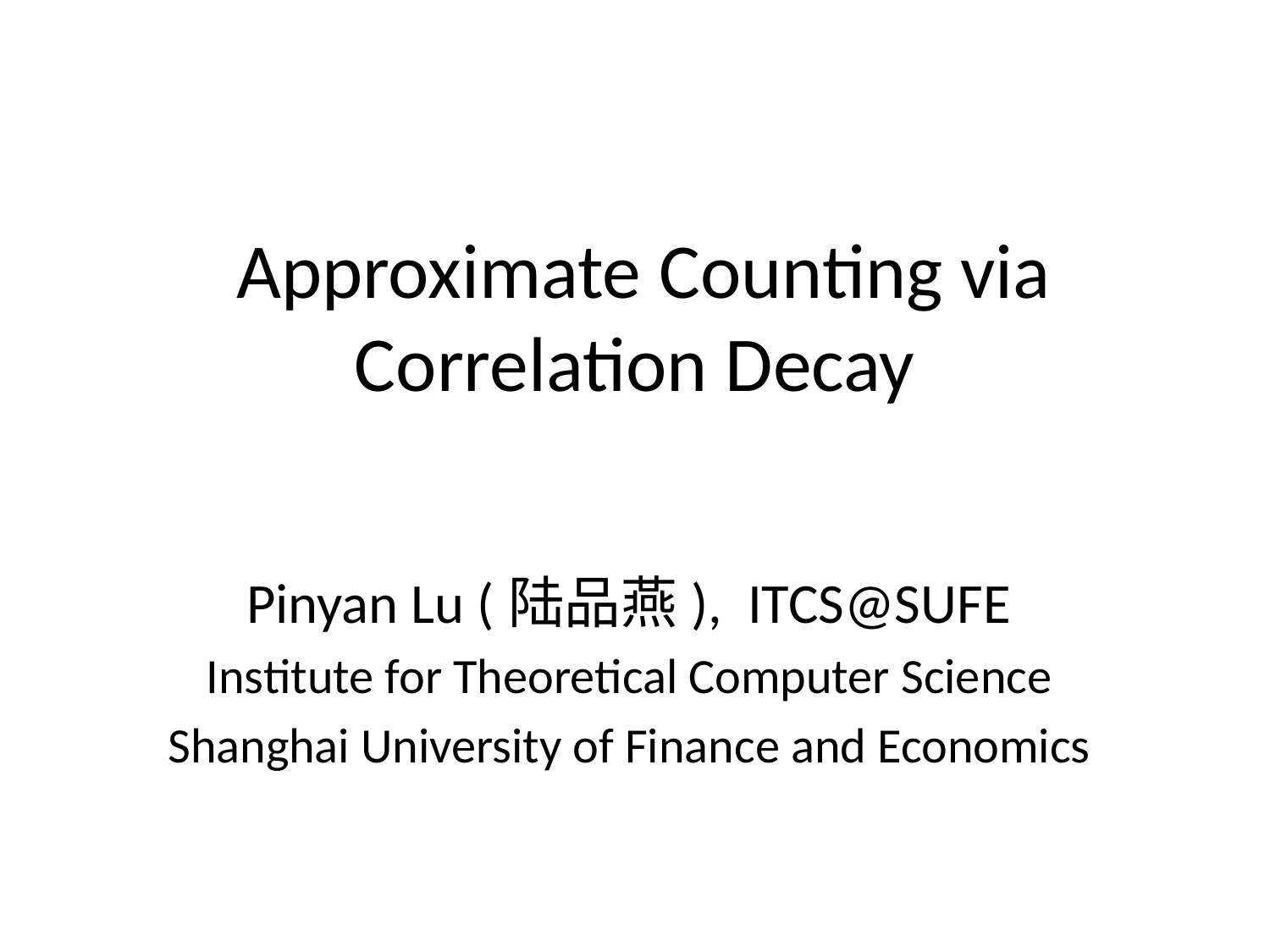

# Approximate Counting via Correlation Decay
Pinyan Lu (陆品燕),  ITCS@SUFE
Institute for Theoretical Computer Science
Shanghai University of Finance and Economics